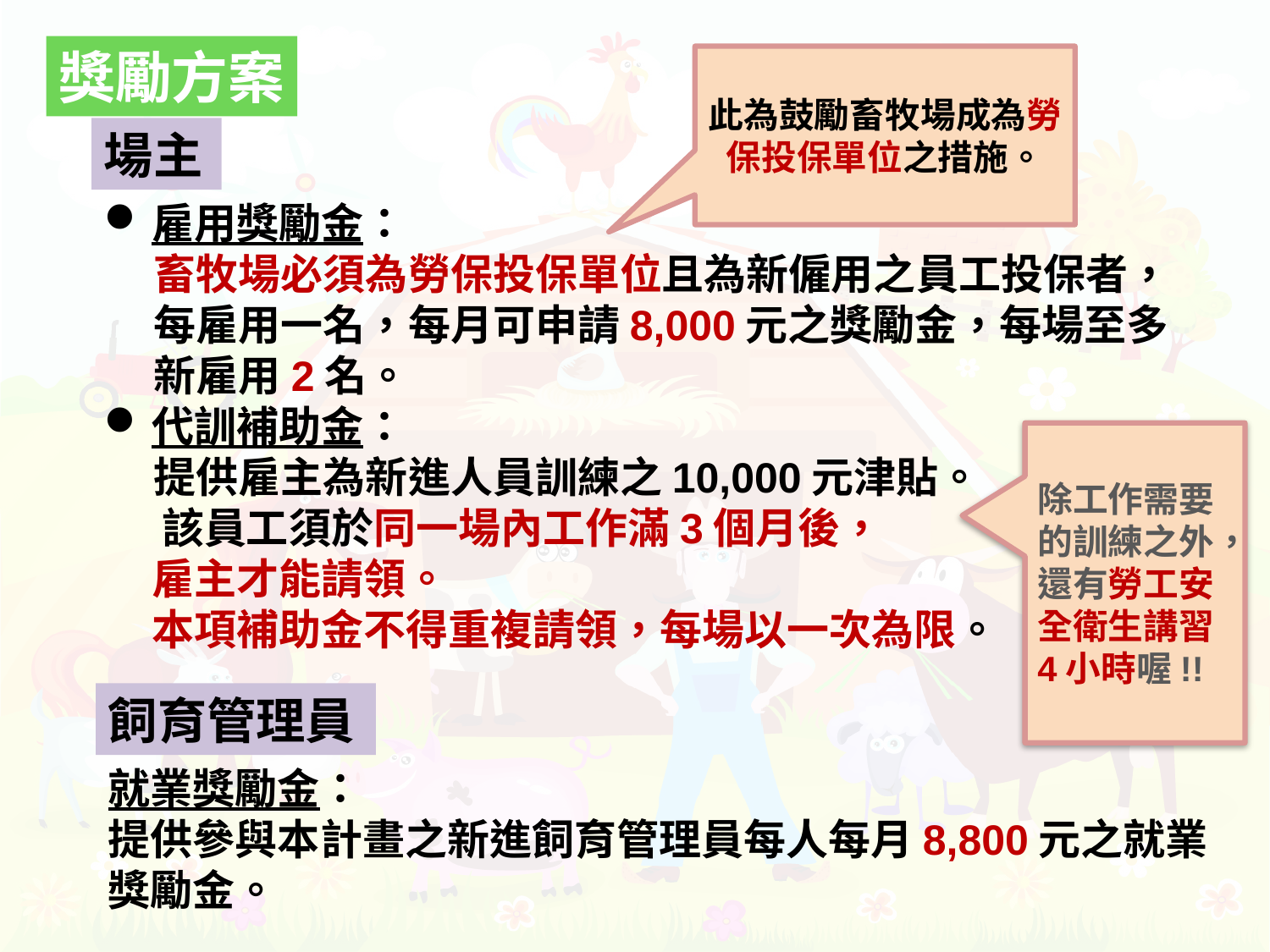

獎勵方案
此為鼓勵畜牧場成為勞保投保單位之措施。
場主
雇用獎勵金：
畜牧場必須為勞保投保單位且為新僱用之員工投保者，每雇用一名，每月可申請8,000元之獎勵金，每場至多新雇用2名。
代訓補助金：
提供雇主為新進人員訓練之10,000元津貼。
     該員工須於同一場內工作滿3個月後，
     雇主才能請領。
     本項補助金不得重複請領，每場以一次為限。
除工作需要的訓練之外，還有勞工安全衛生講習4小時喔!!
飼育管理員
就業獎勵金：
提供參與本計畫之新進飼育管理員每人每月8,800元之就業獎勵金。